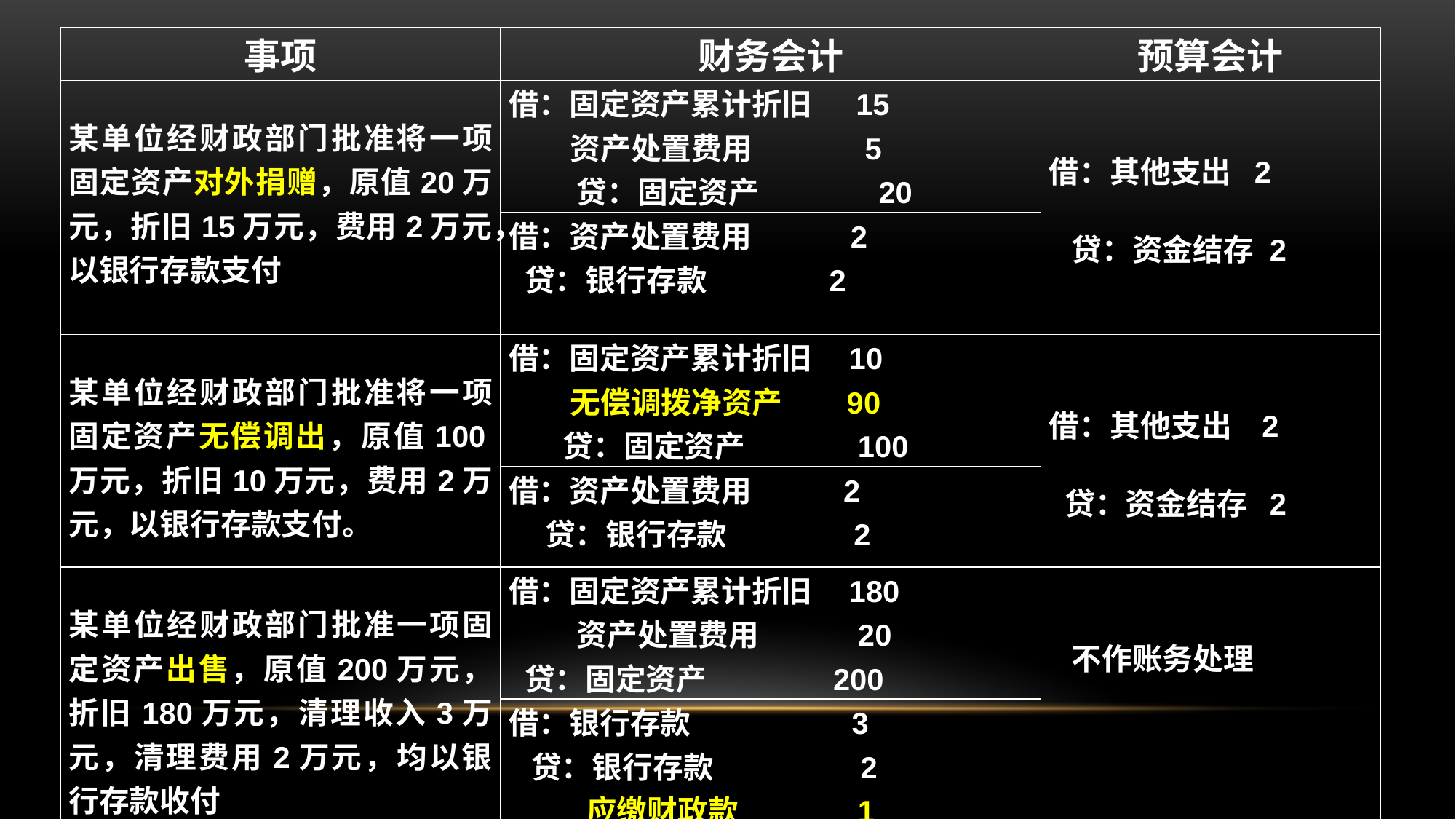

| 事项 | 财务会计 | 预算会计 |
| --- | --- | --- |
| 某单位经财政部门批准将一项固定资产对外捐赠，原值20万元，折旧15万元，费用2万元，以银行存款支付 | 借：固定资产累计折旧 15 资产处置费用 5 贷：固定资产 20 | 借：其他支出 2 贷：资金结存 2 |
|  | 借：资产处置费用 2 贷：银行存款 2 |  |
| 某单位经财政部门批准将一项固定资产无偿调出，原值100万元，折旧10万元，费用2万元，以银行存款支付。 | 借：固定资产累计折旧 10 无偿调拨净资产 90 贷：固定资产 100 | 借：其他支出 2 贷：资金结存 2 |
|  | 借：资产处置费用 2 贷：银行存款 2 |  |
| 某单位经财政部门批准一项固定资产出售，原值200万元，折旧180万元，清理收入3万元，清理费用2万元，均以银行存款收付 | 借：固定资产累计折旧 180 资产处置费用 20 贷：固定资产 200 | 不作账务处理 |
|  | 借：银行存款 3 贷：银行存款 2 应缴财政款 1 |  |
74